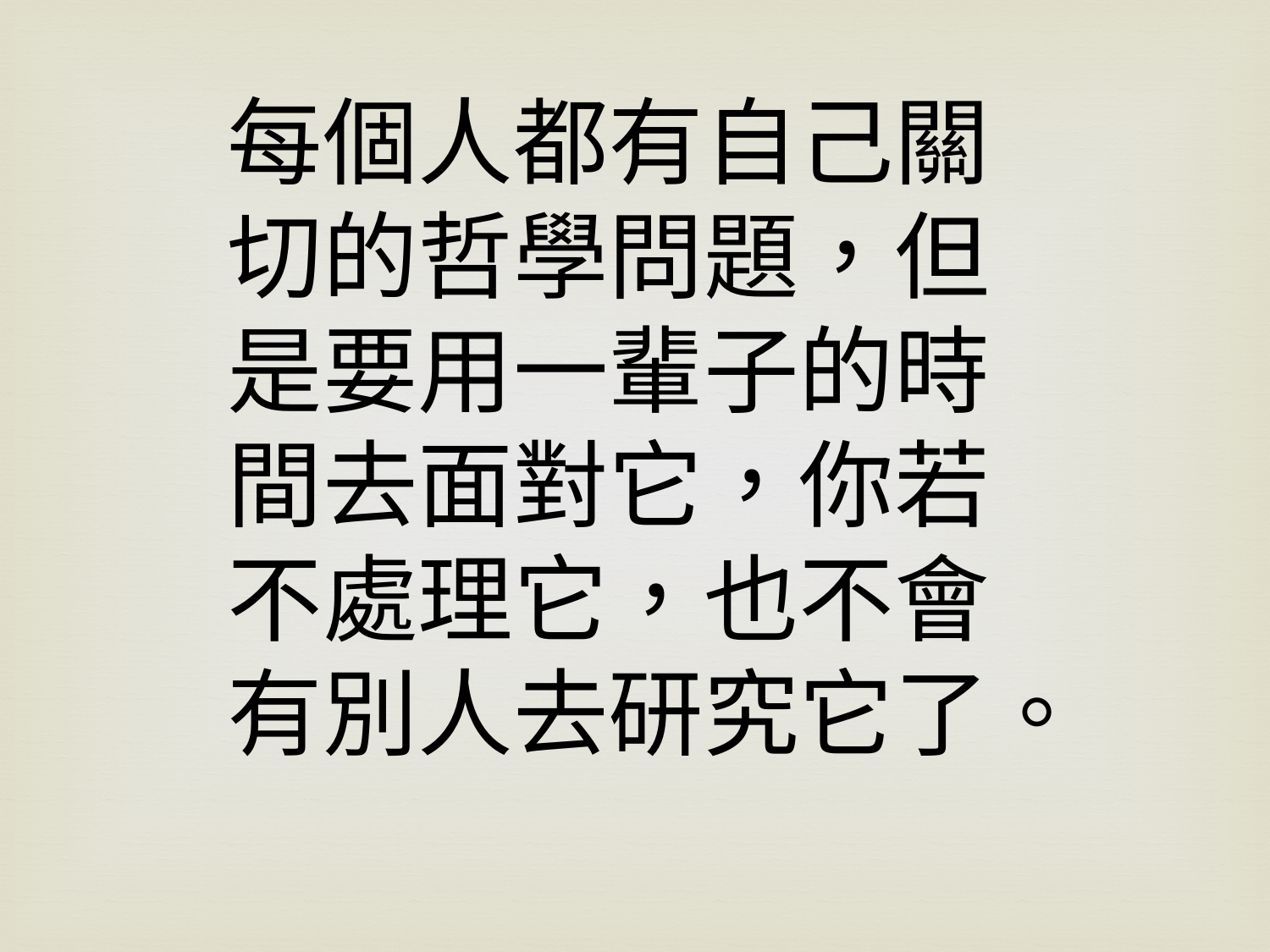

每個人都有自己關切的哲學問題，但是要用一輩子的時間去面對它，你若不處理它，也不會有別人去研究它了。